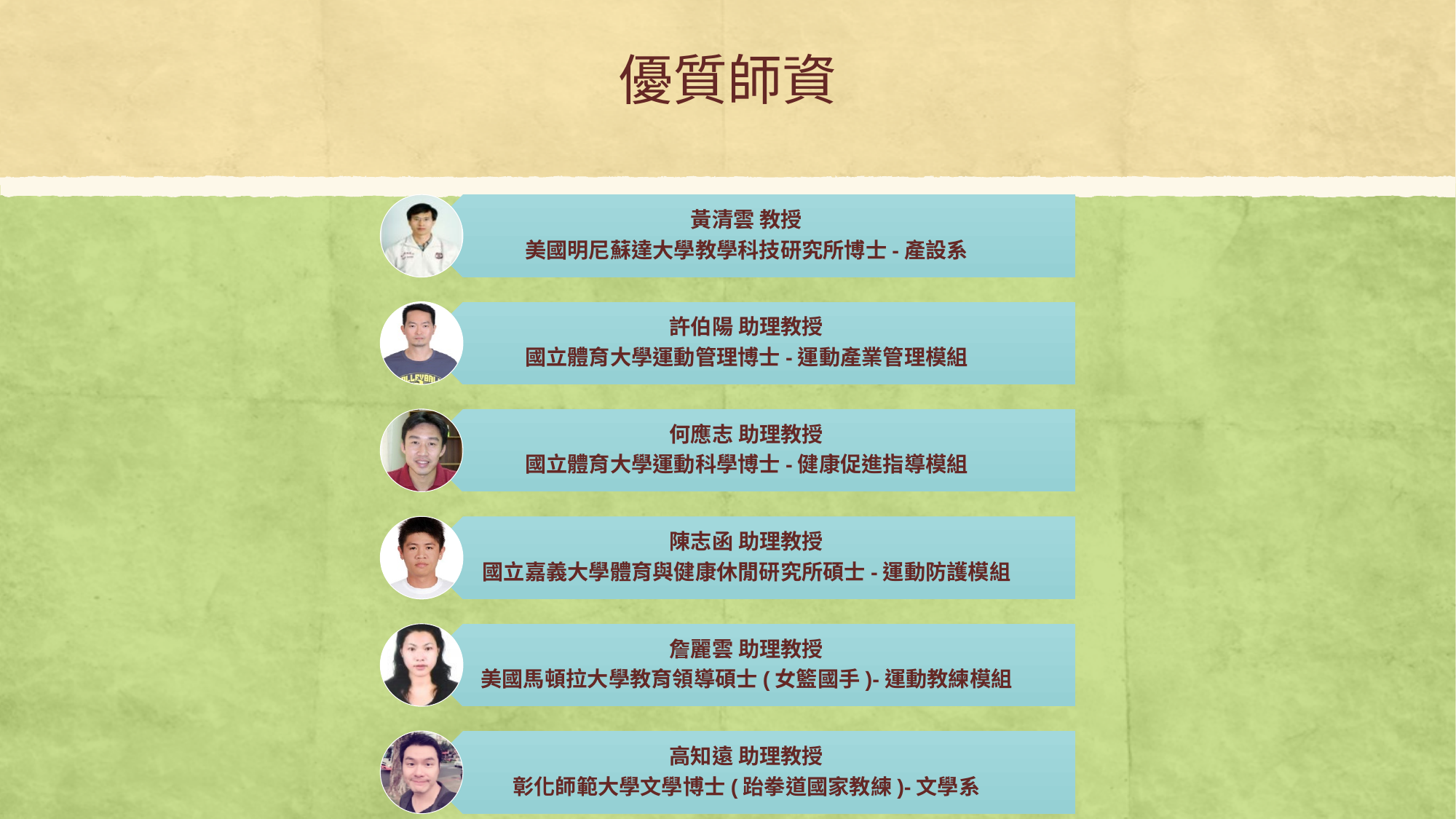

# 優質師資
黃清雲 教授
美國明尼蘇達大學教學科技研究所博士-產設系
許伯陽 助理教授
國立體育大學運動管理博士-運動產業管理模組
何應志 助理教授
國立體育大學運動科學博士-健康促進指導模組
陳志函 助理教授
國立嘉義大學體育與健康休閒研究所碩士-運動防護模組
詹麗雲 助理教授
美國馬頓拉大學教育領導碩士(女籃國手)-運動教練模組
高知遠 助理教授
彰化師範大學文學博士(跆拳道國家教練)-文學系